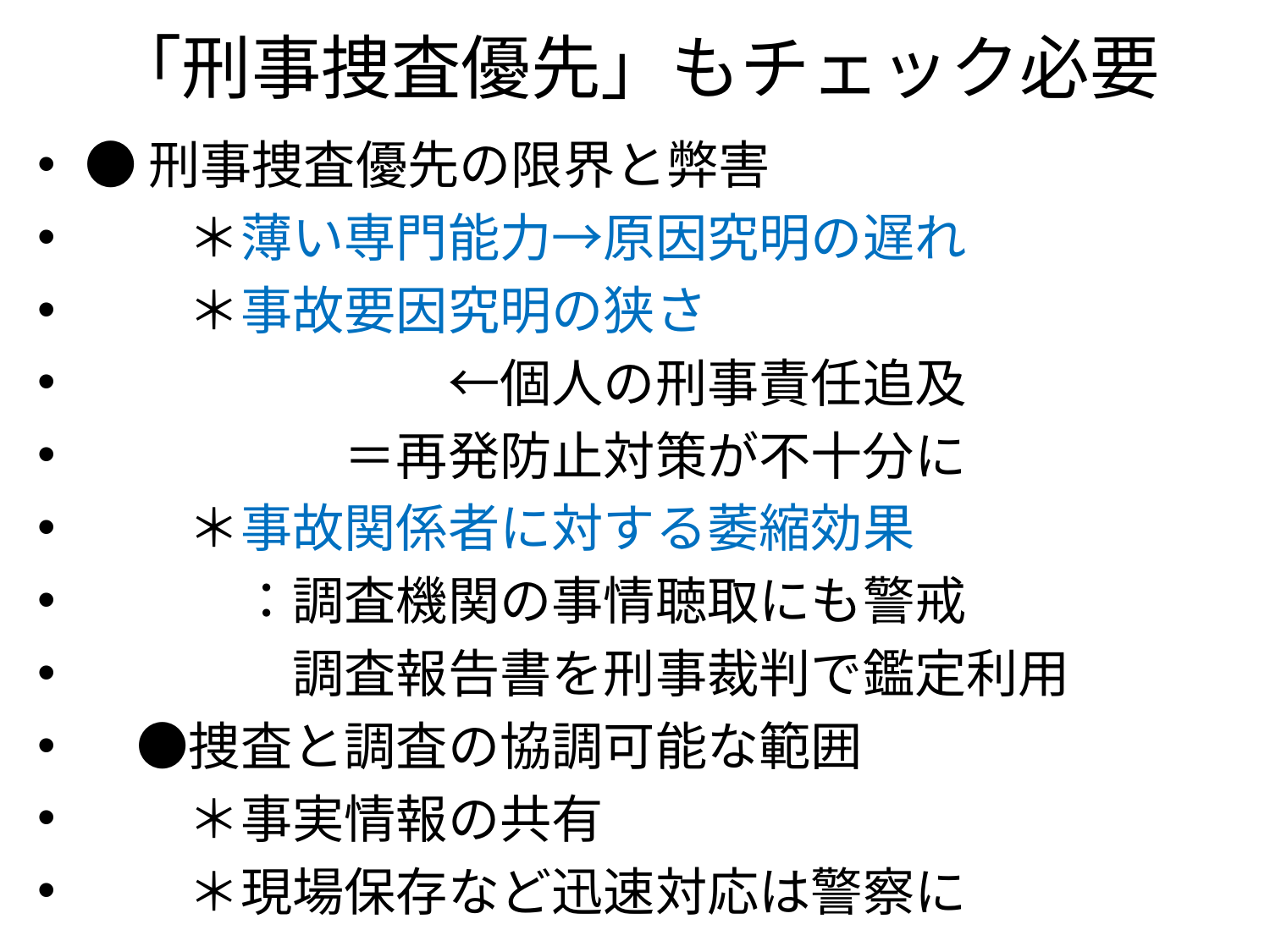

# 「刑事捜査優先」もチェック必要
●刑事捜査優先の限界と弊害
　　＊薄い専門能力→原因究明の遅れ
　　＊事故要因究明の狭さ
　　　　　　　←個人の刑事責任追及
　　　　　＝再発防止対策が不十分に
　　＊事故関係者に対する萎縮効果
　　　：調査機関の事情聴取にも警戒
　　　　調査報告書を刑事裁判で鑑定利用
　●捜査と調査の協調可能な範囲
　　＊事実情報の共有
　　＊現場保存など迅速対応は警察に